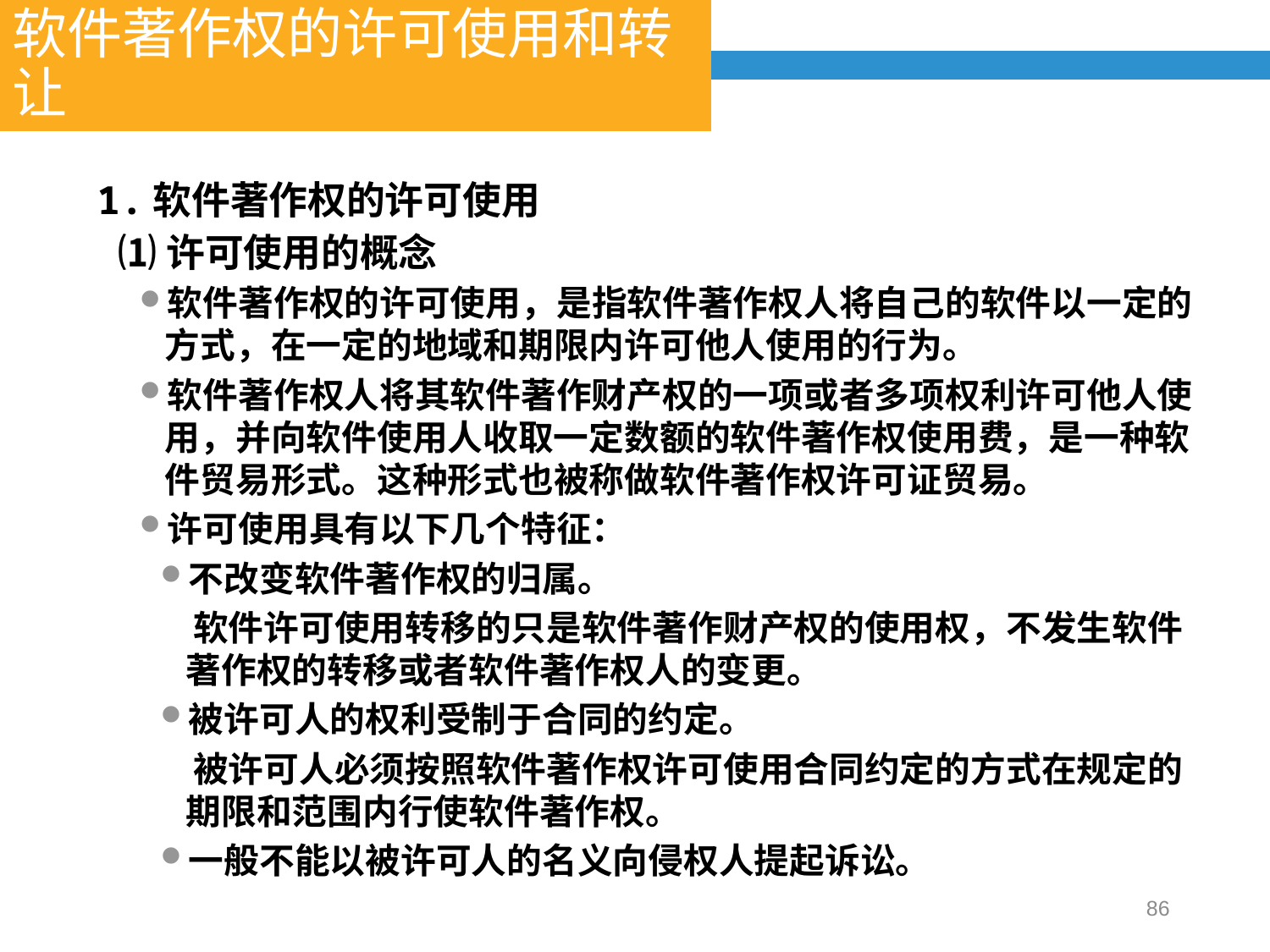

软件著作权的许可使用和转让
1.软件著作权的许可使用
⑴许可使用的概念
软件著作权的许可使用，是指软件著作权人将自己的软件以一定的方式，在一定的地域和期限内许可他人使用的行为。
软件著作权人将其软件著作财产权的一项或者多项权利许可他人使用，并向软件使用人收取一定数额的软件著作权使用费，是一种软件贸易形式。这种形式也被称做软件著作权许可证贸易。
许可使用具有以下几个特征：
不改变软件著作权的归属。
   软件许可使用转移的只是软件著作财产权的使用权，不发生软件著作权的转移或者软件著作权人的变更。
被许可人的权利受制于合同的约定。
   被许可人必须按照软件著作权许可使用合同约定的方式在规定的期限和范围内行使软件著作权。
一般不能以被许可人的名义向侵权人提起诉讼。
86